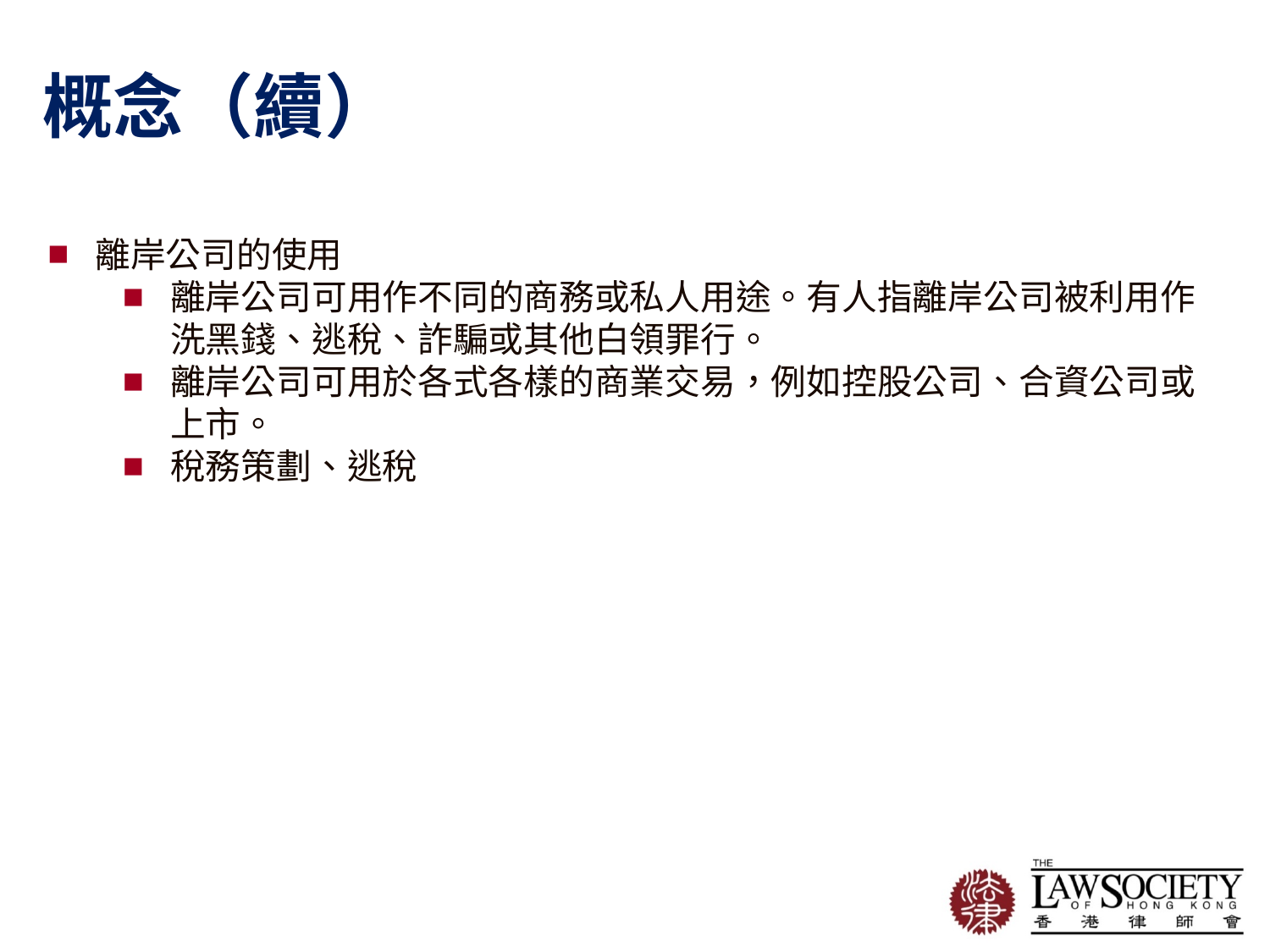

概念（續）
離岸公司的使用
離岸公司可用作不同的商務或私人用途。有人指離岸公司被利用作洗黑錢、逃稅、詐騙或其他白領罪行。
離岸公司可用於各式各樣的商業交易，例如控股公司、合資公司或上市。
稅務策劃、逃稅